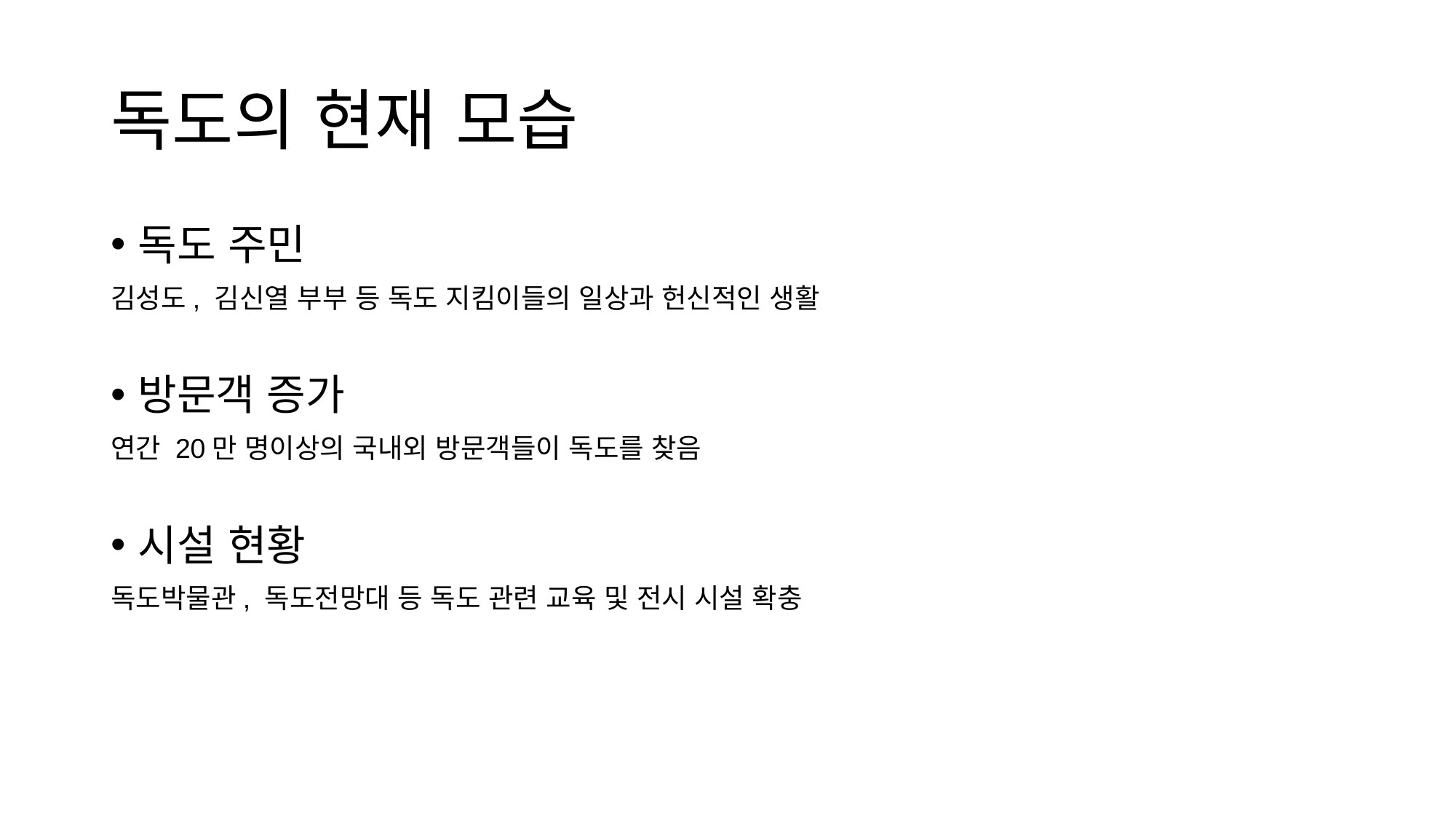

# 독도의 현재 모습
독도 주민
김성도, 김신열 부부 등 독도 지킴이들의 일상과 헌신적인 생활

방문객 증가
연간 20만 명이상의 국내외 방문객들이 독도를 찾음

시설 현황
독도박물관, 독도전망대 등 독도 관련 교육 및 전시 시설 확충